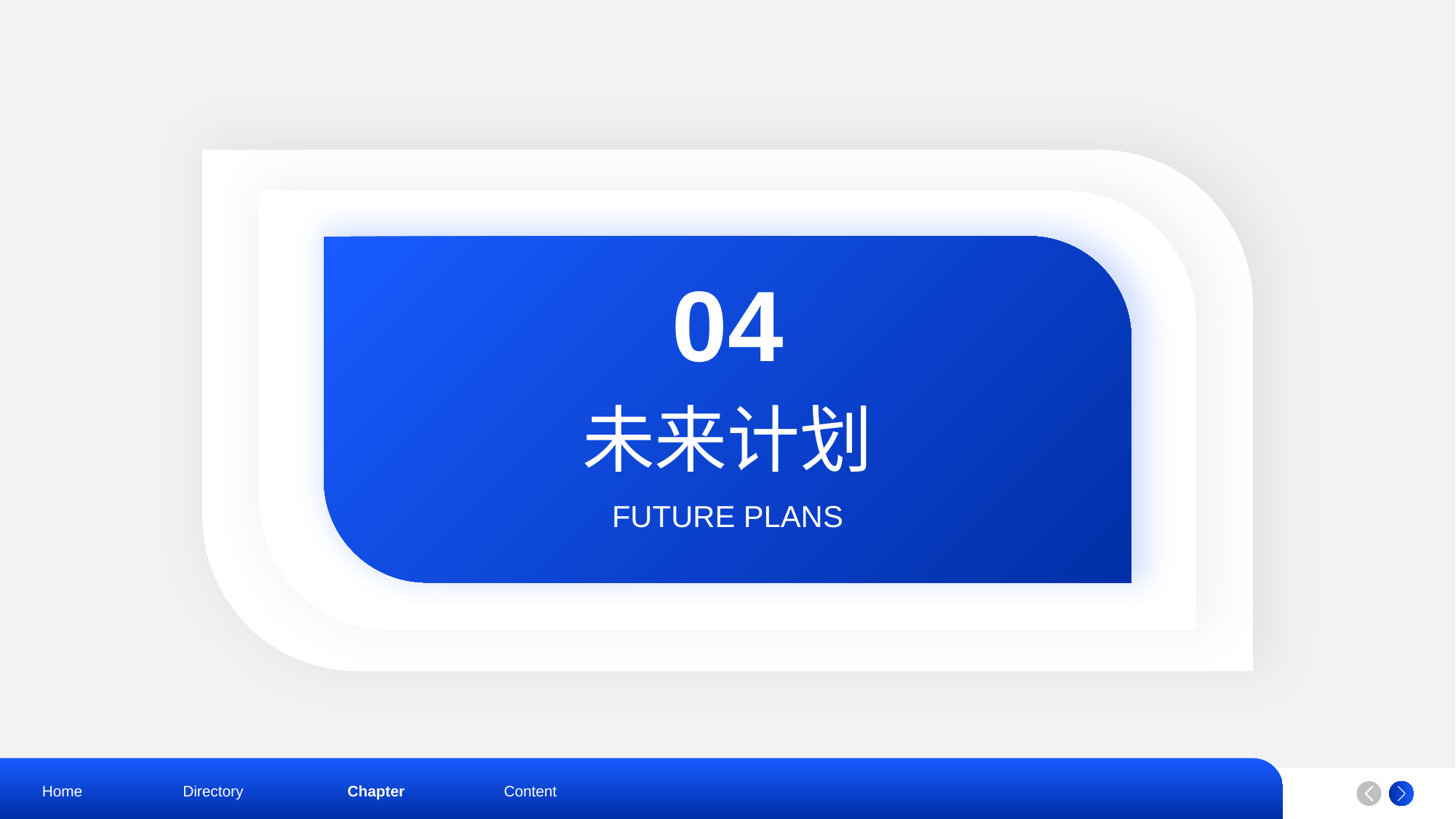

04
未来计划
FUTURE PLANS
Home
Directory
Chapter
Content